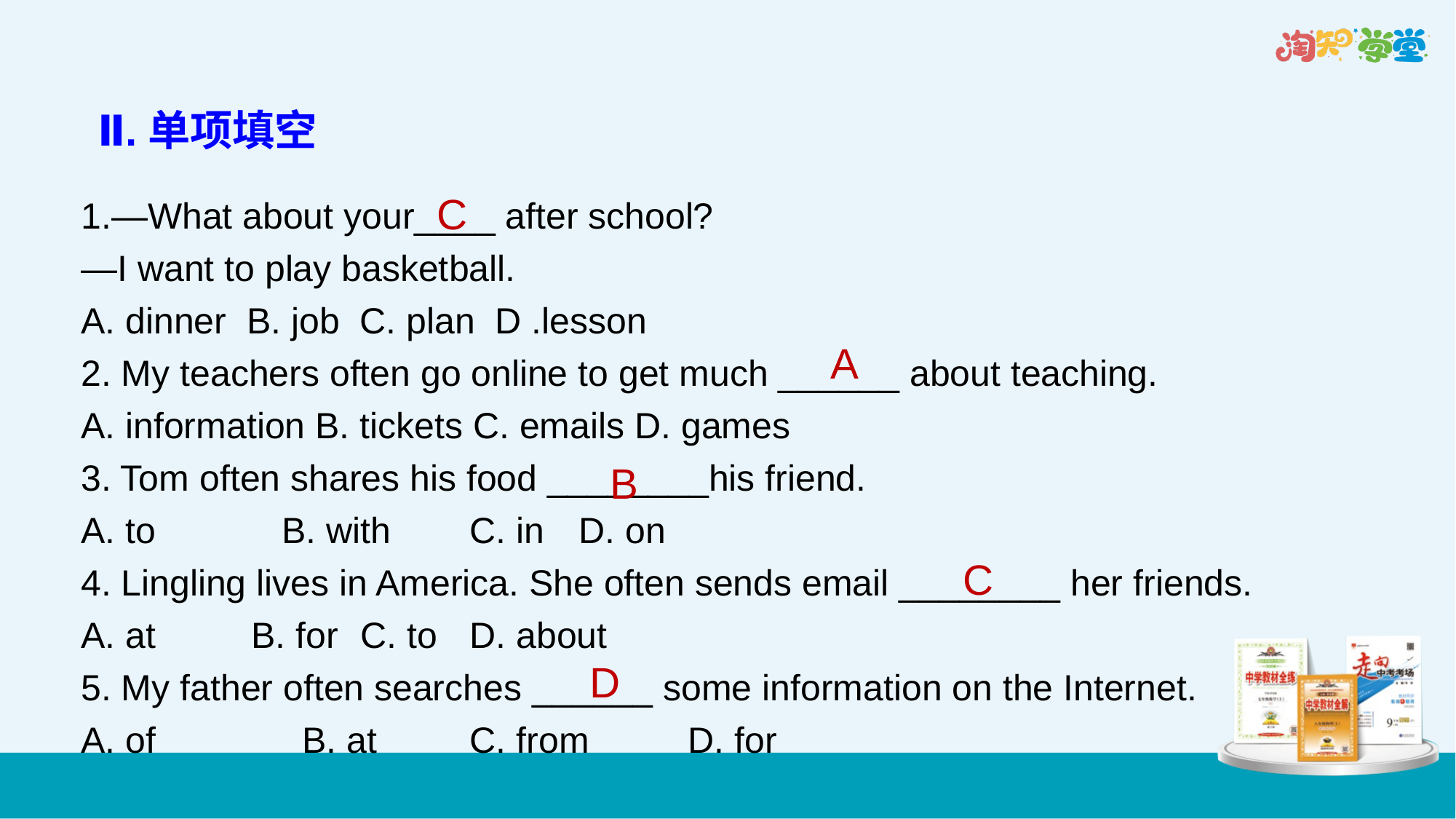

Ⅱ.单项填空
1.—What about your____ after school?
—I want to play basketball.
A. dinner  B. job  C. plan  D .lesson
2. My teachers often go online to get much ______ about teaching.
A. information B. tickets C. emails D. games
3. Tom often shares his food ________his friend.
A. to  	   B. with  	C. in  	D. on
4. Lingling lives in America. She often sends email ________ her friends.
A. at  	B. for  	C. to  	D. about
5. My father often searches ______ some information on the Internet.
A. of  	     B. at    	C. from  	D. for
C
A
B
C
D